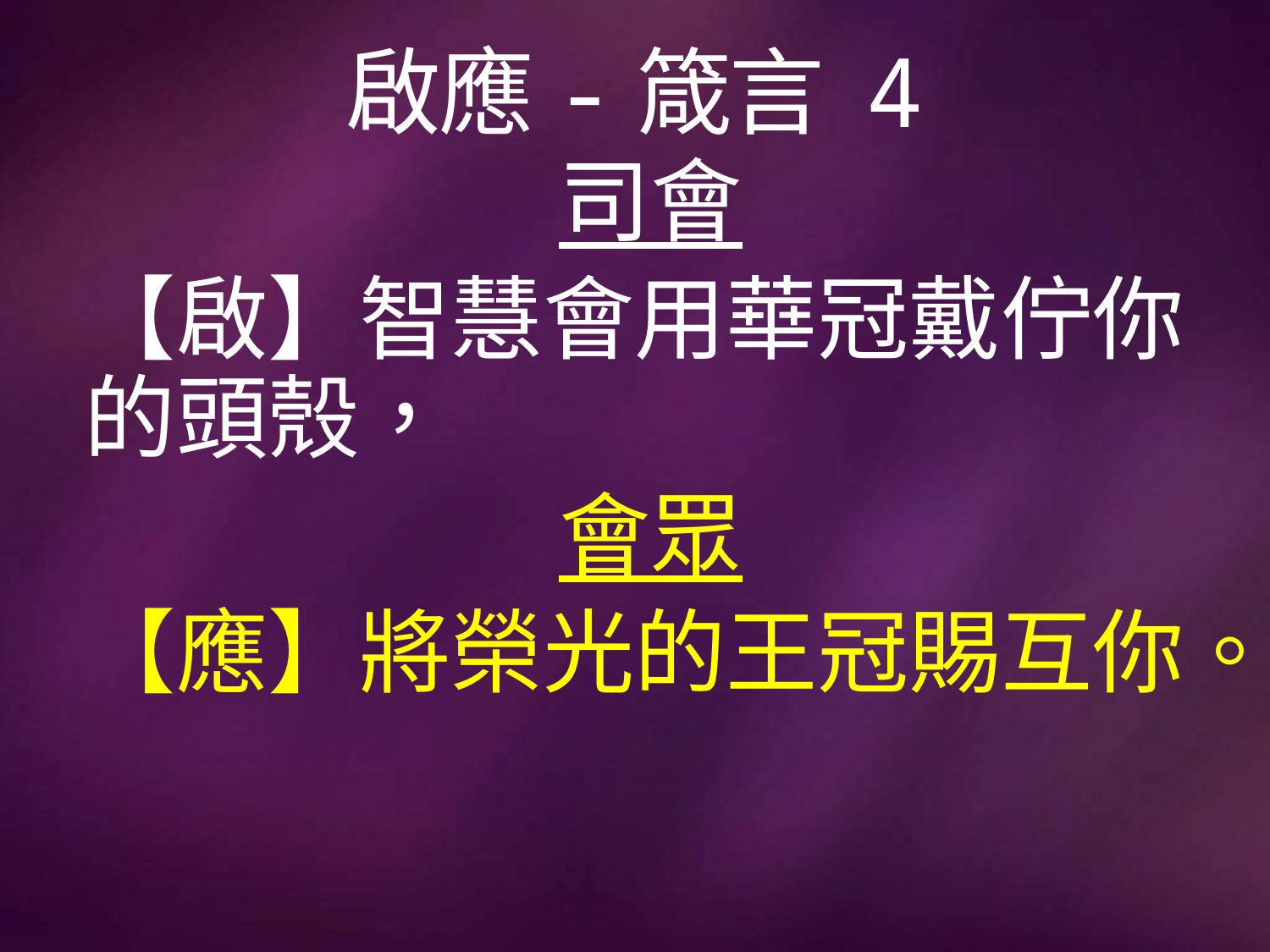

# 啟應-箴言 4
司會
【啟】智慧會用華冠戴佇你的頭殼，
會眾
【應】將榮光的王冠賜互你。